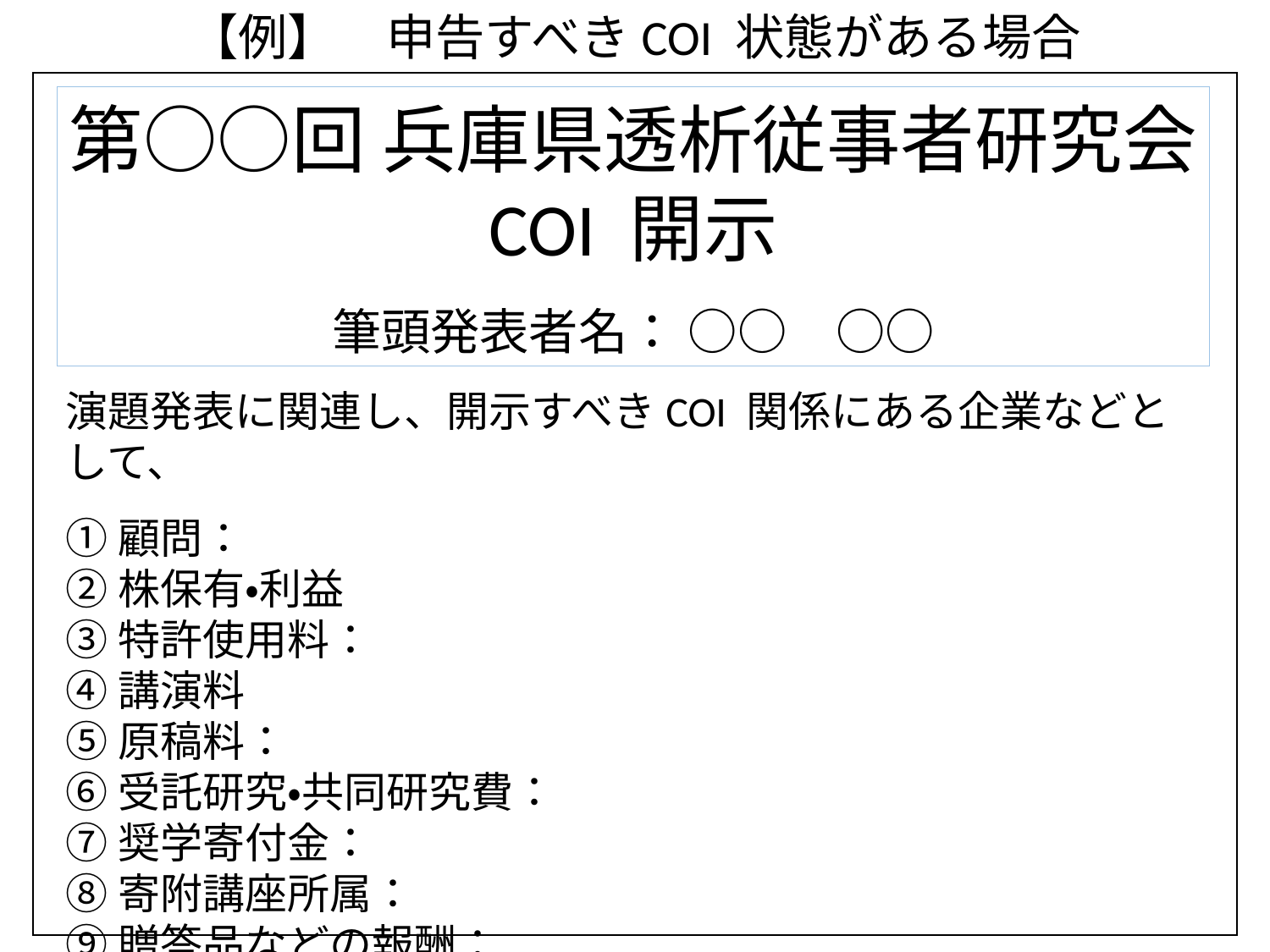

【例】　申告すべきCOI 状態がある場合

第○○回 兵庫県透析従事者研究会
COI 開示
筆頭発表者名： ○○　○○
演題発表に関連し、開示すべきCOI 関係にある企業などとして、
①顧問：
②株保有・利益
③特許使用料：
④講演料
⑤原稿料：
⑥受託研究・共同研究費：
⑦奨学寄付金：
⑧寄附講座所属：
⑨贈答品などの報酬：